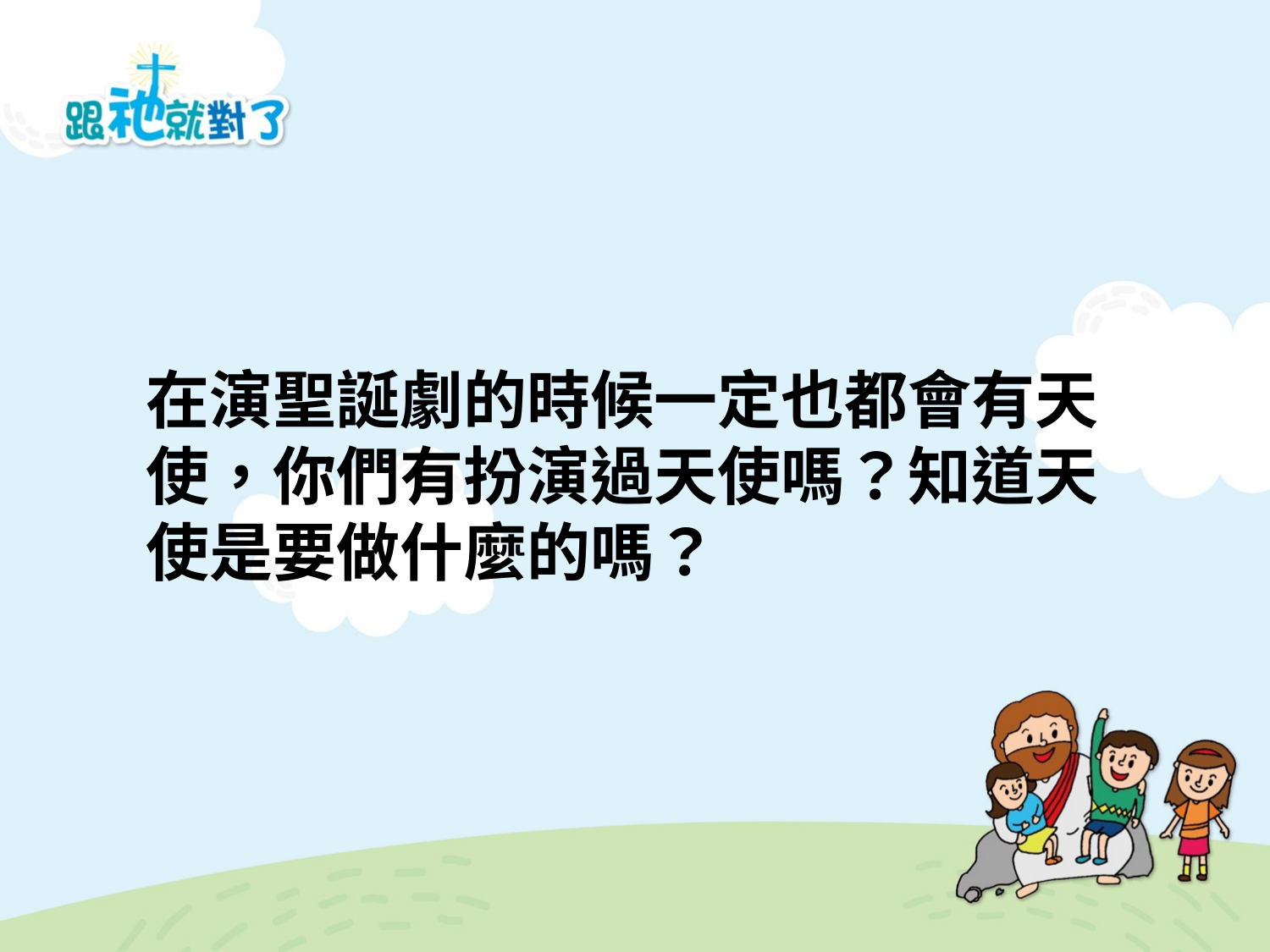

在演聖誕劇的時候一定也都會有天使，你們有扮演過天使嗎？知道天使是要做什麼的嗎？